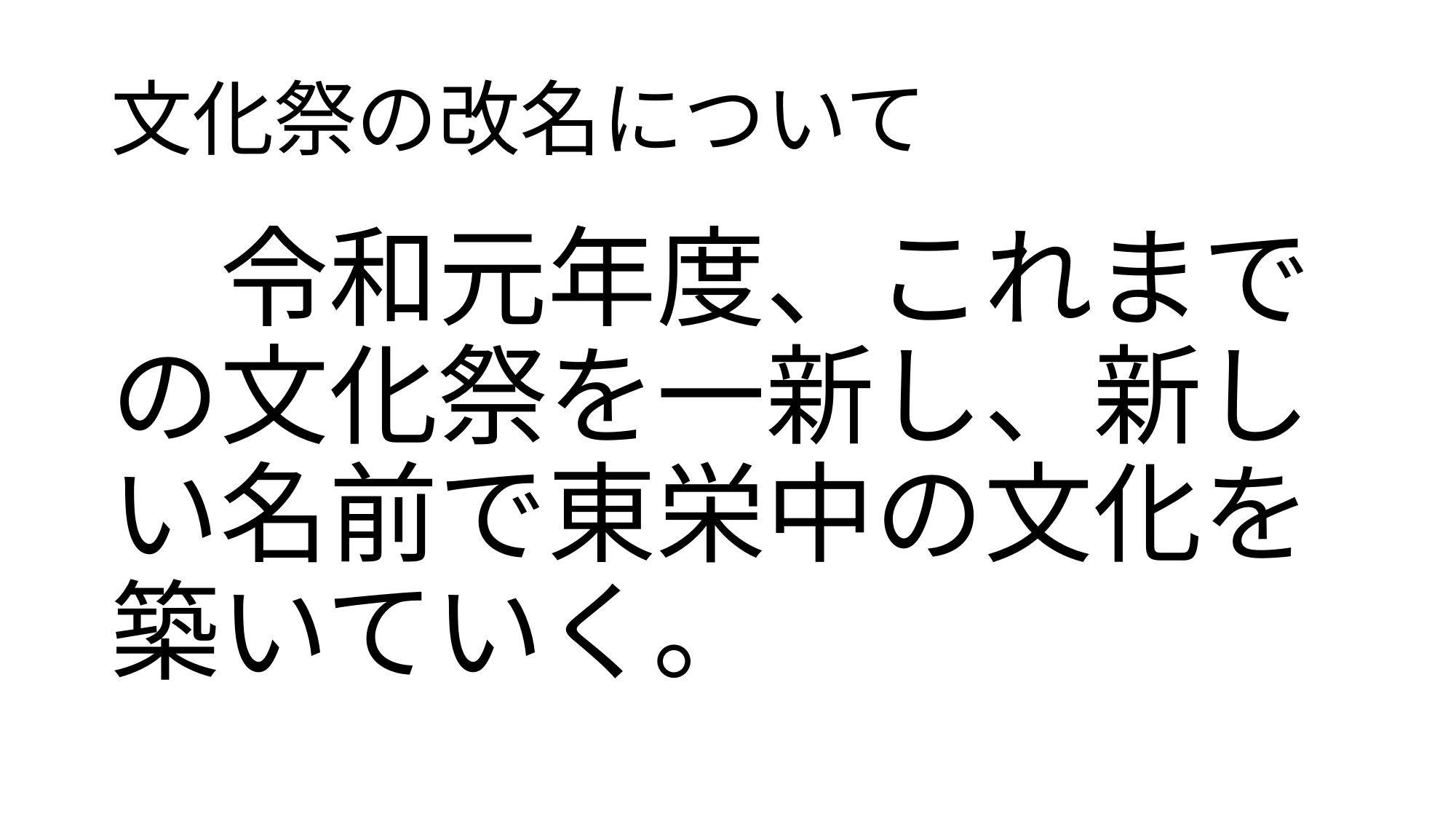

# 文化祭の改名について
　令和元年度、これまでの文化祭を一新し、新しい名前で東栄中の文化を築いていく。